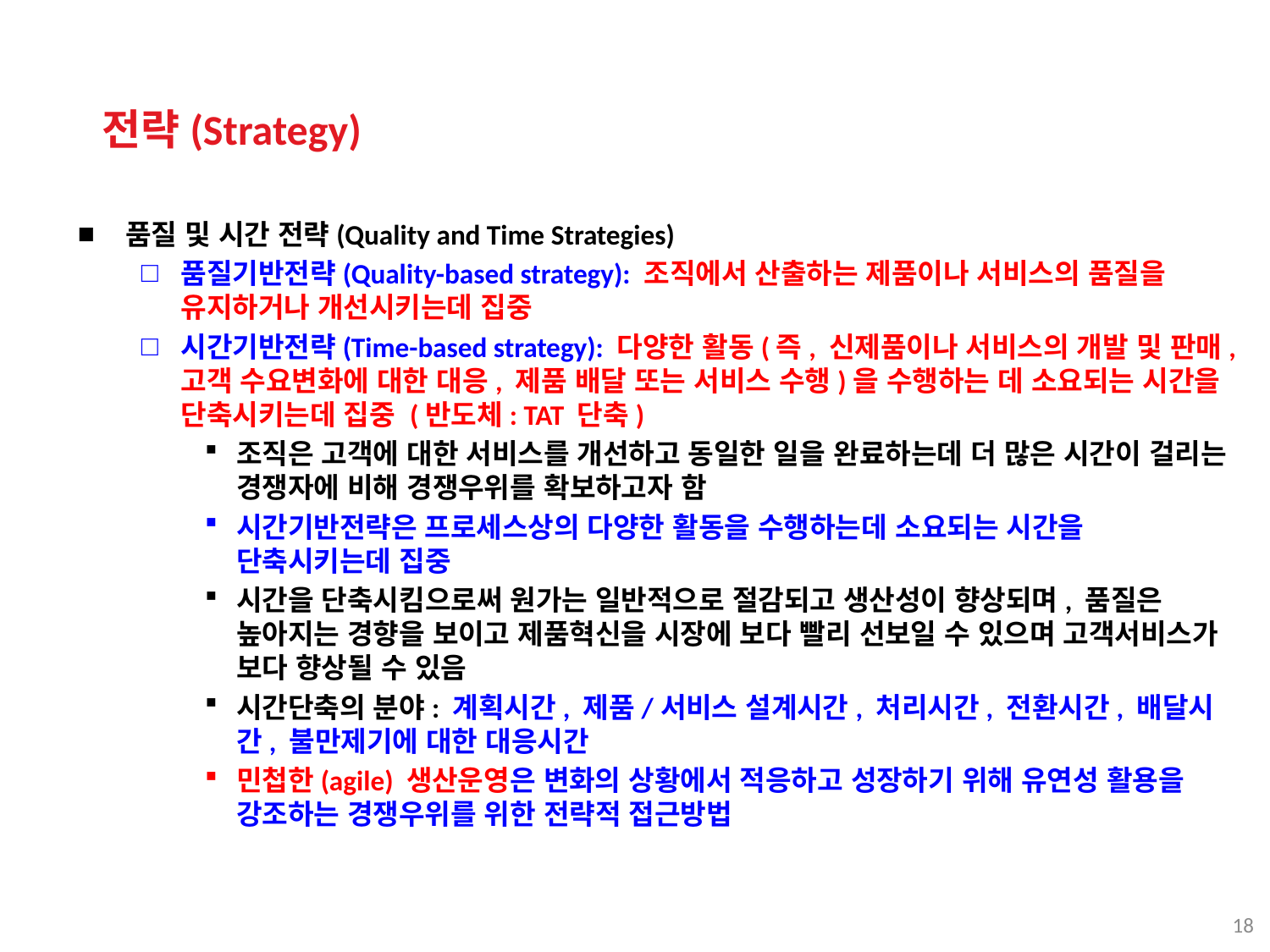

전략(Strategy)
품질 및 시간 전략(Quality and Time Strategies)
품질기반전략(Quality-based strategy): 조직에서 산출하는 제품이나 서비스의 품질을 유지하거나 개선시키는데 집중
시간기반전략(Time-based strategy): 다양한 활동(즉, 신제품이나 서비스의 개발 및 판매, 고객 수요변화에 대한 대응, 제품 배달 또는 서비스 수행)을 수행하는 데 소요되는 시간을 단축시키는데 집중 (반도체: TAT 단축)
조직은 고객에 대한 서비스를 개선하고 동일한 일을 완료하는데 더 많은 시간이 걸리는 경쟁자에 비해 경쟁우위를 확보하고자 함
시간기반전략은 프로세스상의 다양한 활동을 수행하는데 소요되는 시간을 단축시키는데 집중
시간을 단축시킴으로써 원가는 일반적으로 절감되고 생산성이 향상되며, 품질은 높아지는 경향을 보이고 제품혁신을 시장에 보다 빨리 선보일 수 있으며 고객서비스가 보다 향상될 수 있음
시간단축의 분야: 계획시간, 제품/서비스 설계시간, 처리시간, 전환시간, 배달시간, 불만제기에 대한 대응시간
민첩한(agile) 생산운영은 변화의 상황에서 적응하고 성장하기 위해 유연성 활용을 강조하는 경쟁우위를 위한 전략적 접근방법

18